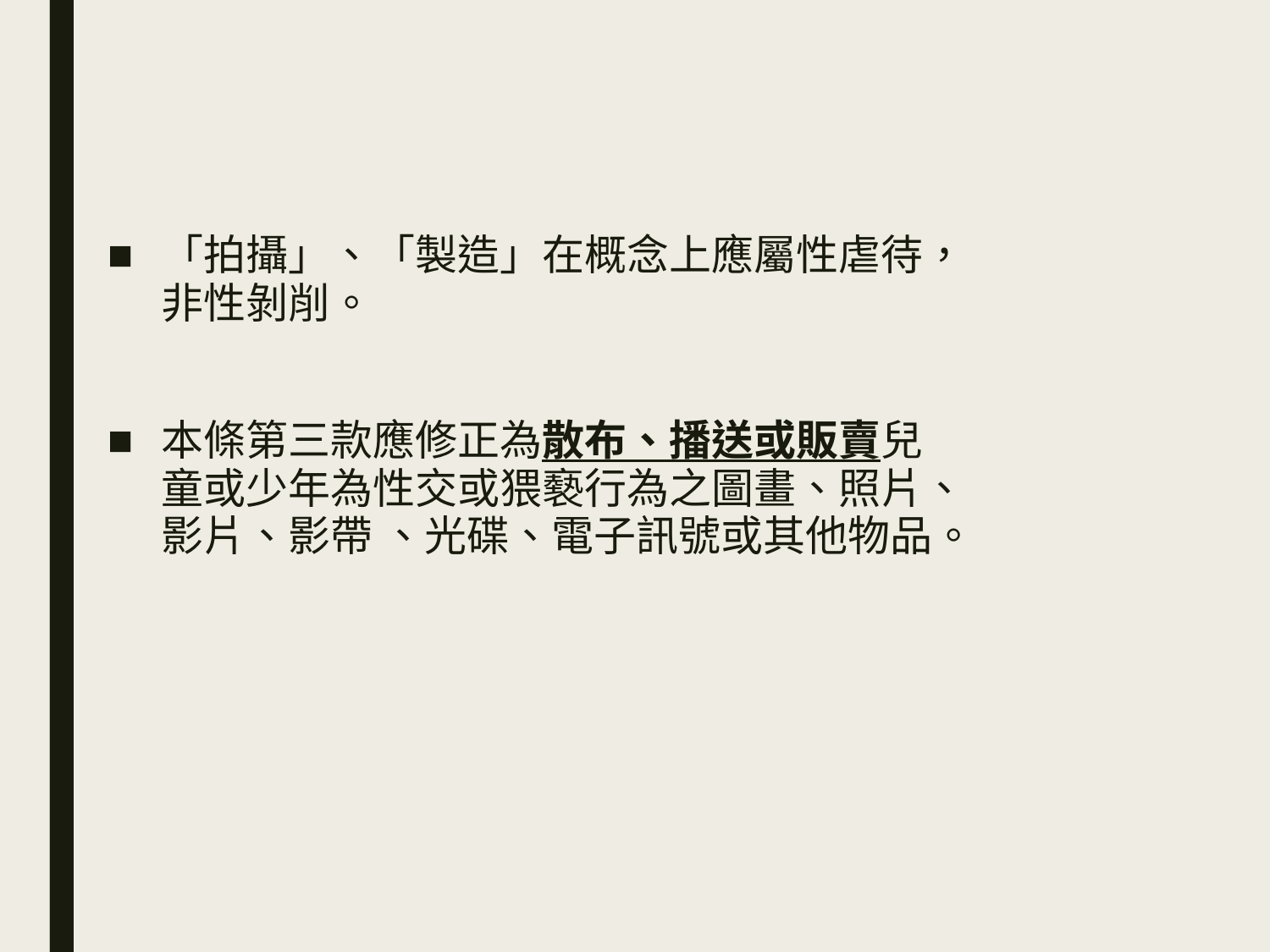

「拍攝」、「製造」在概念上應屬性虐待，非性剝削。

本條第三款應修正為散布、播送或販賣兒童或少年為性交或猥褻行為之圖畫、照片、影片、影帶 、光碟、電子訊號或其他物品。